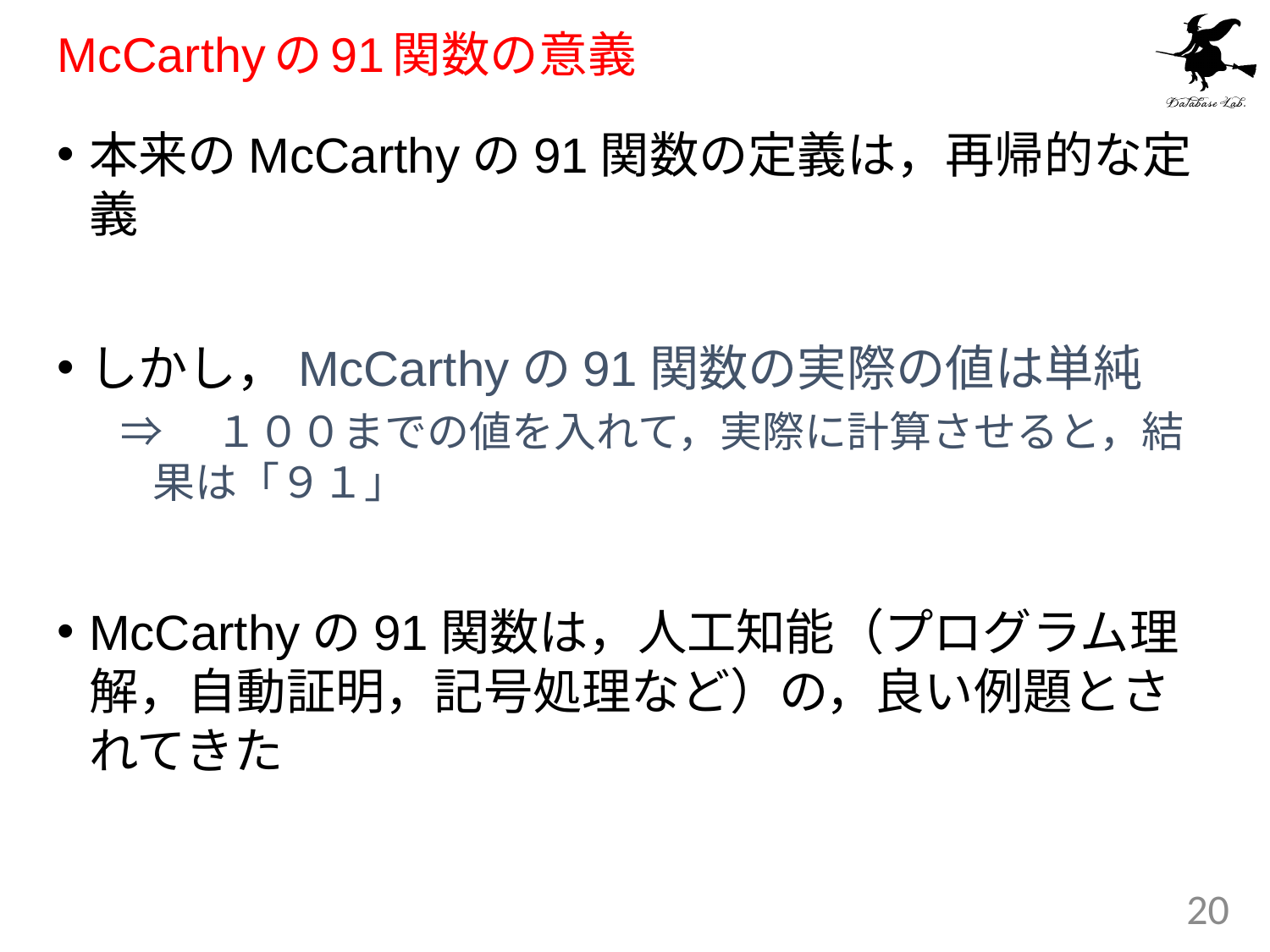

# McCarthyの91関数の意義
本来のMcCarthyの91関数の定義は，再帰的な定義

しかし，McCarthyの91関数の実際の値は単純
⇒　１００までの値を入れて，実際に計算させると，結果は「９１」

McCarthyの91関数は，人工知能（プログラム理解，自動証明，記号処理など）の，良い例題とされてきた
20